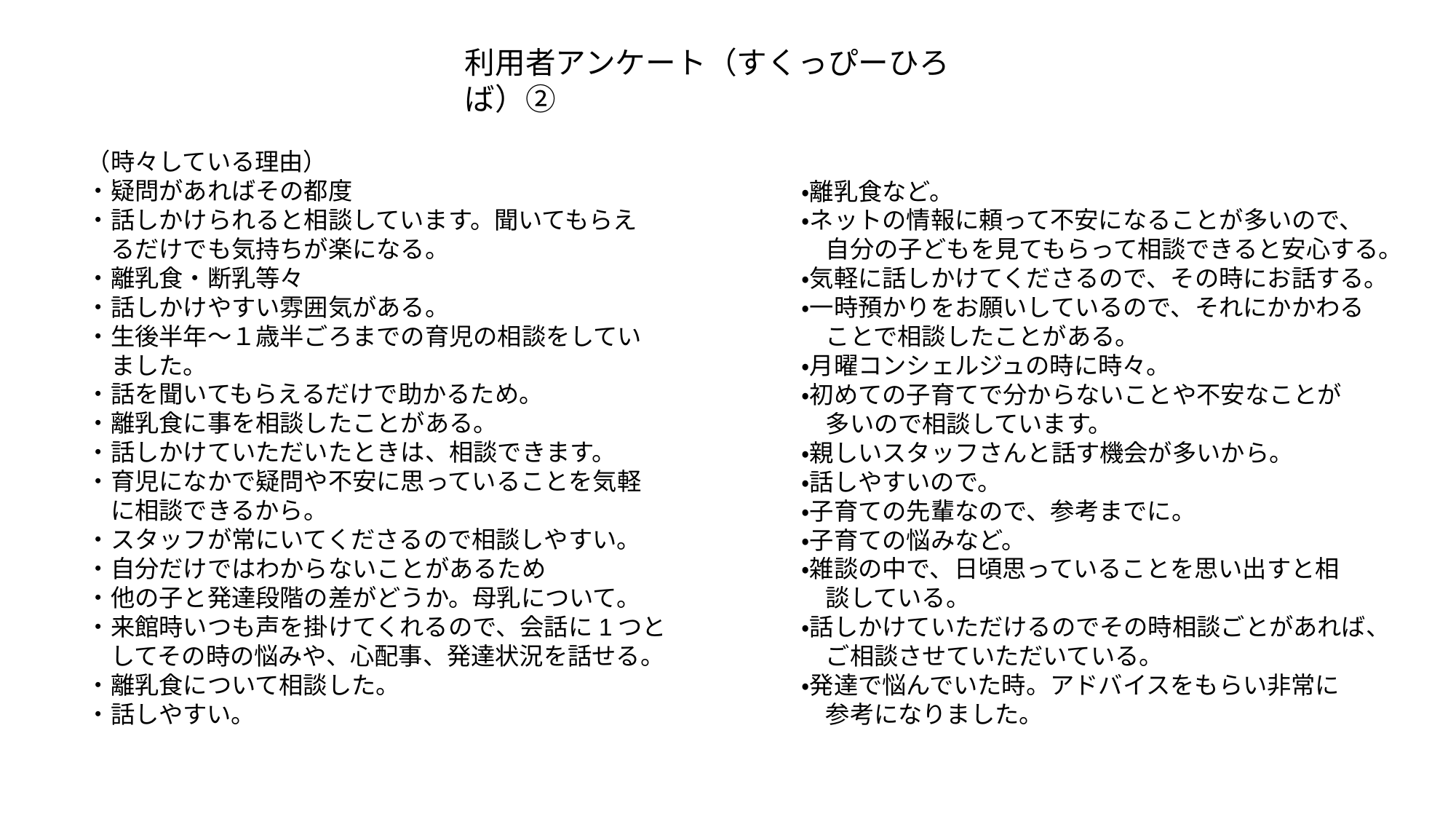

利用者アンケート（すくっぴーひろば）②
（時々している理由）
・疑問があればその都度
・話しかけられると相談しています。聞いてもらえ
　るだけでも気持ちが楽になる。
・離乳食・断乳等々
・話しかけやすい雰囲気がある。
・生後半年～１歳半ごろまでの育児の相談をしてい
　ました。
・話を聞いてもらえるだけで助かるため。
・離乳食に事を相談したことがある。
・話しかけていただいたときは、相談できます。
・育児になかで疑問や不安に思っていることを気軽
　に相談できるから。
・スタッフが常にいてくださるので相談しやすい。
・自分だけではわからないことがあるため
・他の子と発達段階の差がどうか。母乳について。
・来館時いつも声を掛けてくれるので、会話に1つと
　してその時の悩みや、心配事、発達状況を話せる。
・離乳食について相談した。
・話しやすい。
・離乳食など。
・ネットの情報に頼って不安になることが多いので、
　自分の子どもを見てもらって相談できると安心する。
・気軽に話しかけてくださるので、その時にお話する。
・一時預かりをお願いしているので、それにかかわる
　ことで相談したことがある。
・月曜コンシェルジュの時に時々。
・初めての子育てで分からないことや不安なことが
　多いので相談しています。
・親しいスタッフさんと話す機会が多いから。
・話しやすいので。
・子育ての先輩なので、参考までに。
・子育ての悩みなど。
・雑談の中で、日頃思っていることを思い出すと相
　談している。
・話しかけていただけるのでその時相談ごとがあれば、
　ご相談させていただいている。
・発達で悩んでいた時。アドバイスをもらい非常に
　参考になりました。